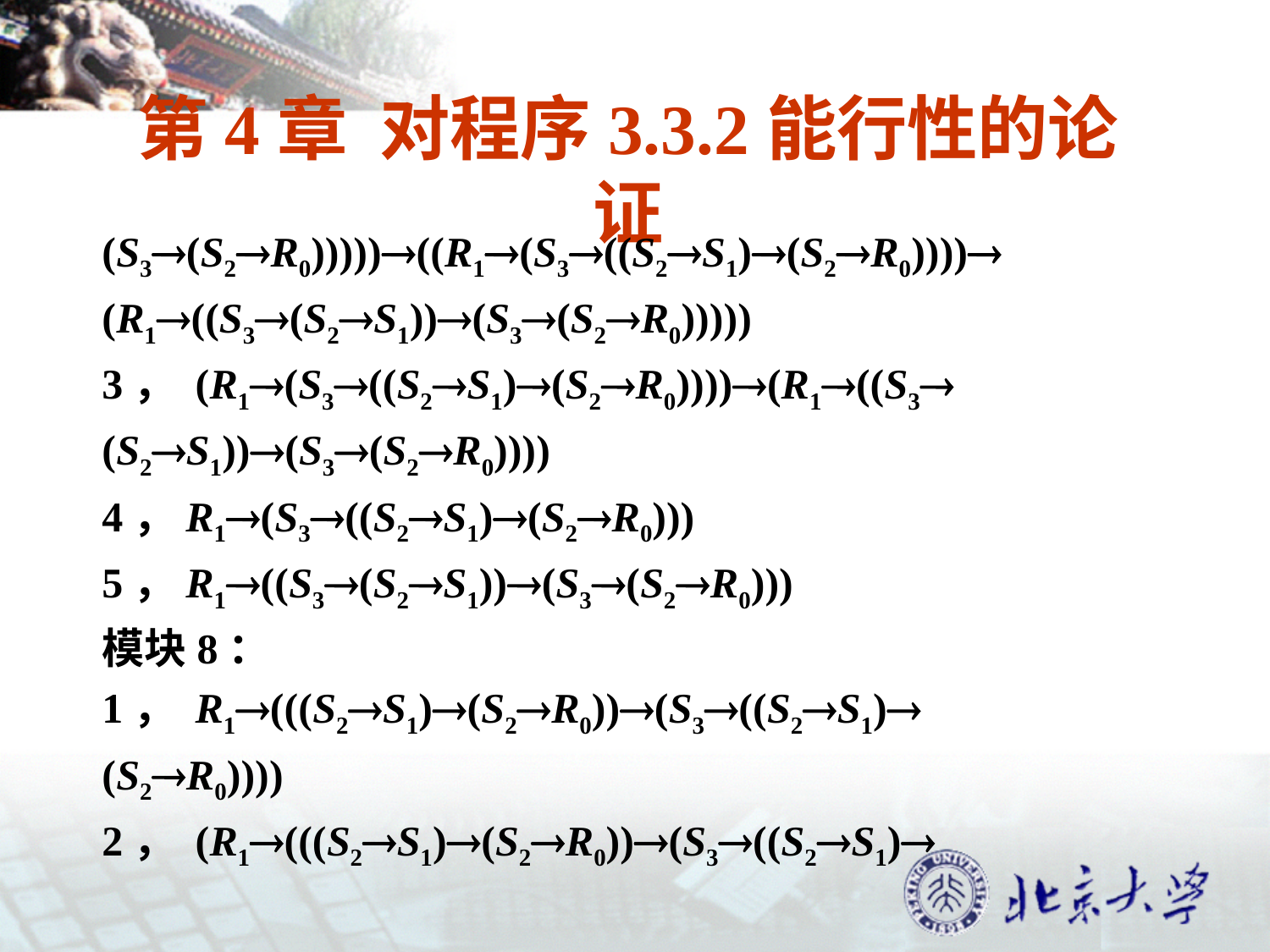

# 第4章  对程序3.3.2能行性的论证
(S3→(S2→R0)))))→((R1→(S3→((S2→S1)→(S2→R0))))→
(R1→((S3→(S2→S1))→(S3→(S2→R0)))))
3， (R1→(S3→((S2→S1)→(S2→R0))))→(R1→((S3→
(S2→S1))→(S3→(S2→R0))))
4，R1→(S3→((S2→S1)→(S2→R0)))
5，R1→((S3→(S2→S1))→(S3→(S2→R0)))
模块8：
1， R1→(((S2→S1)→(S2→R0))→(S3→((S2→S1)→
(S2→R0))))
2， (R1→(((S2→S1)→(S2→R0))→(S3→((S2→S1)→